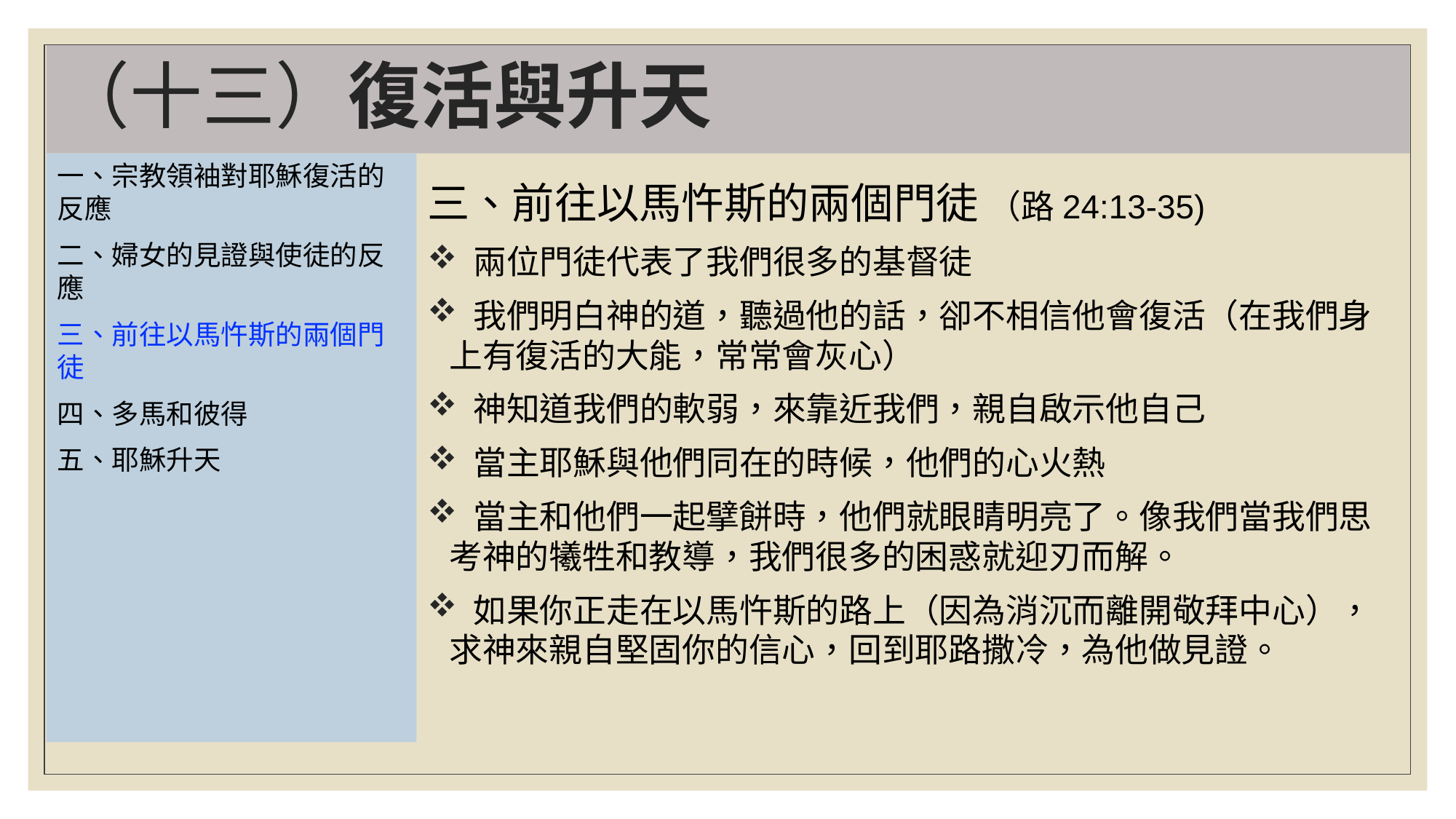

# （十三）復活與升天
一、宗教領袖對耶穌復活的反應
二、婦女的見證與使徒的反應
三、前往以馬忤斯的兩個門徒
四、多馬和彼得
五、耶穌升天

三、前往以馬忤斯的兩個門徒 （路24:13-35)
 兩位門徒代表了我們很多的基督徒
 我們明白神的道，聽過他的話，卻不相信他會復活（在我們身上有復活的大能，常常會灰心）
 神知道我們的軟弱，來靠近我們，親自啟示他自己
 當主耶穌與他們同在的時候，他們的心火熱
 當主和他們一起擘餅時，他們就眼睛明亮了。像我們當我們思考神的犧牲和教導，我們很多的困惑就迎刃而解。
 如果你正走在以馬忤斯的路上（因為消沉而離開敬拜中心），求神來親自堅固你的信心，回到耶路撒冷，為他做見證。